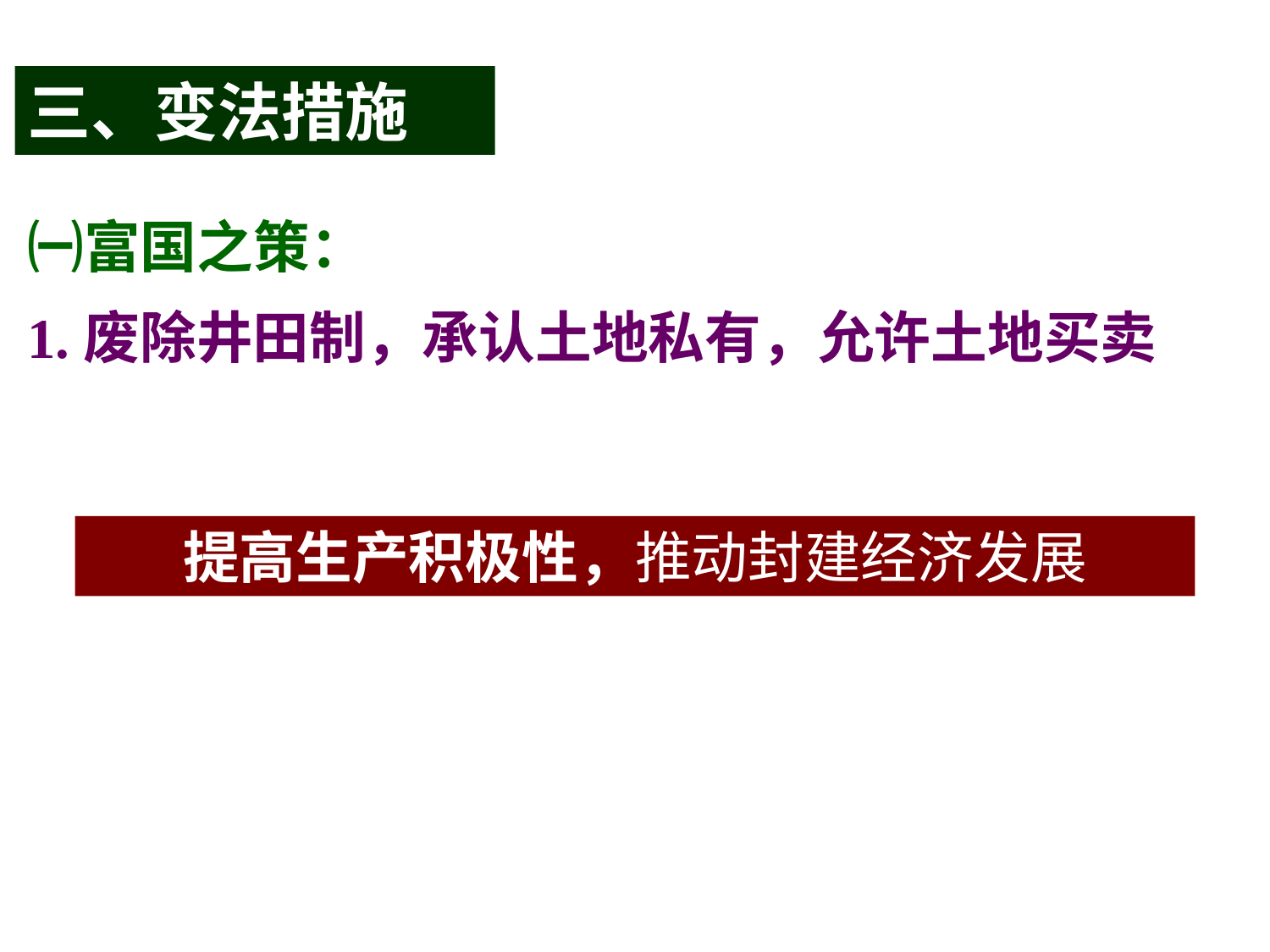

三、变法措施
㈠富国之策：
1.废除井田制，承认土地私有，允许土地买卖
提高生产积极性，推动封建经济发展